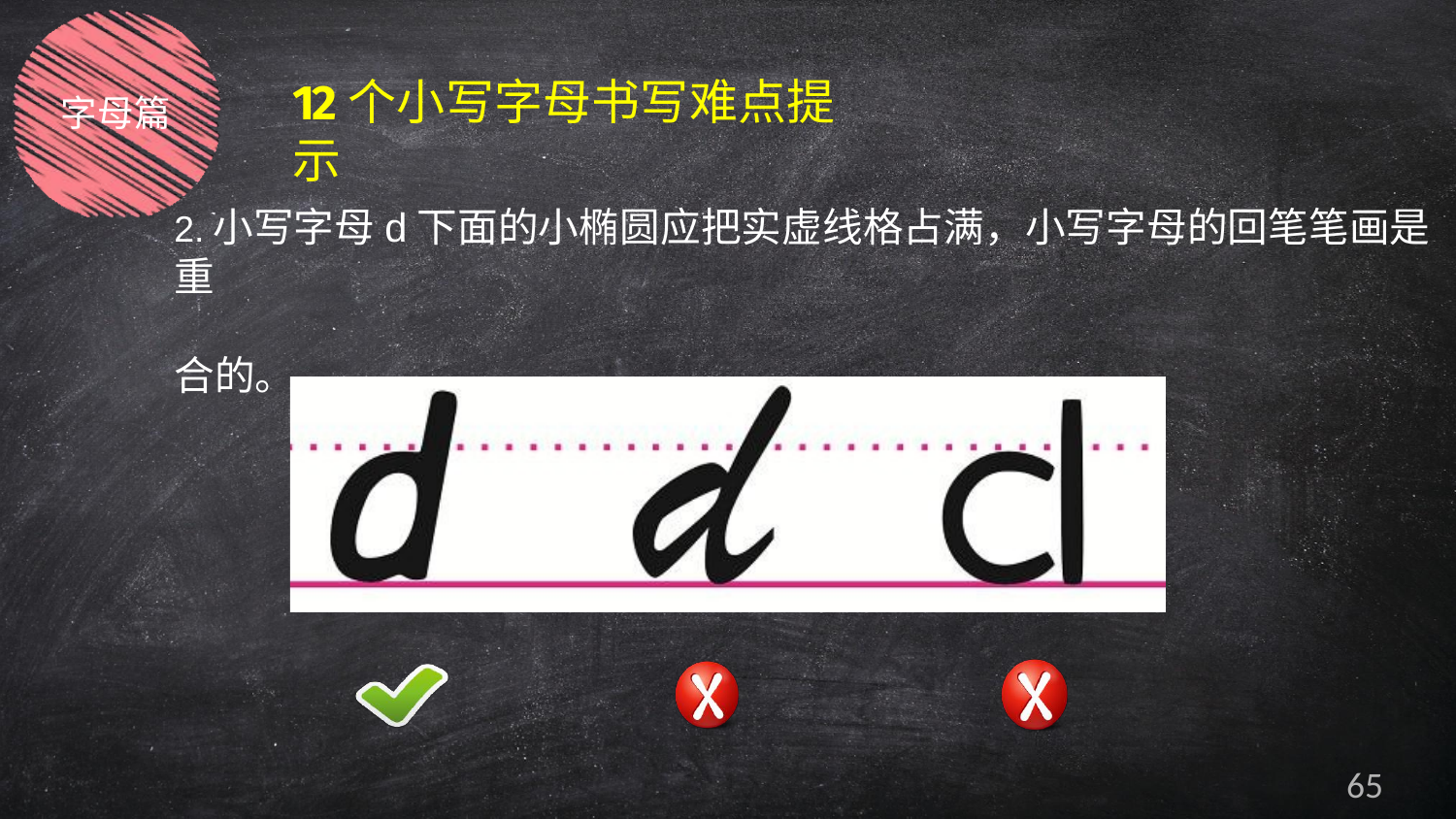

# 12个小写字母书写难点提示
字母篇
2.小写字母d下面的小椭圆应把实虚线格占满，小写字母的回笔笔画是重

合的。

65